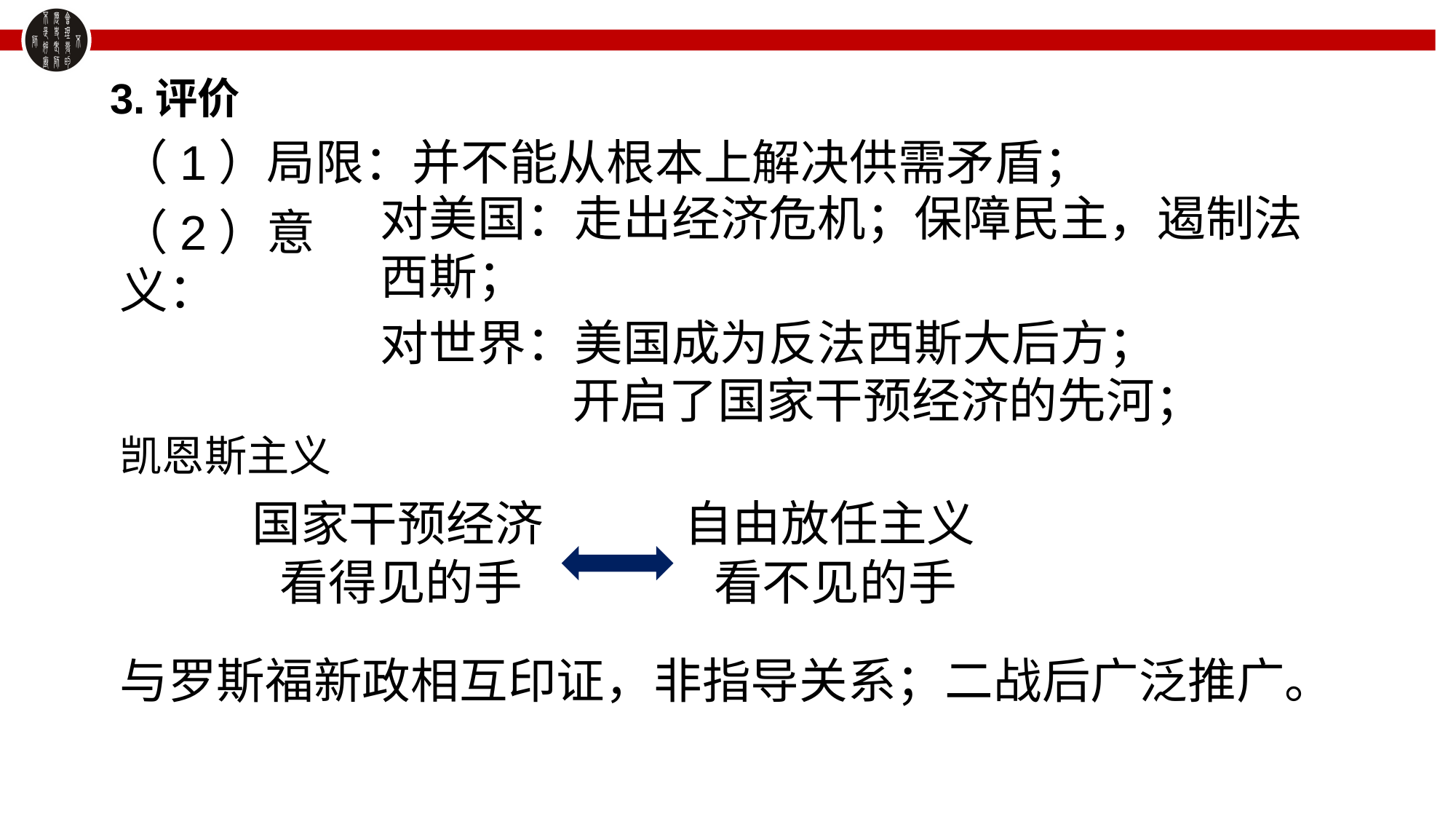

3.评价
（1）局限：并不能从根本上解决供需矛盾；
对美国：走出经济危机；保障民主，遏制法西斯；
（2）意义：
对世界：美国成为反法西斯大后方；
开启了国家干预经济的先河；
凯恩斯主义
国家干预经济
自由放任主义
看得见的手
看不见的手

与罗斯福新政相互印证，非指导关系；二战后广泛推广。